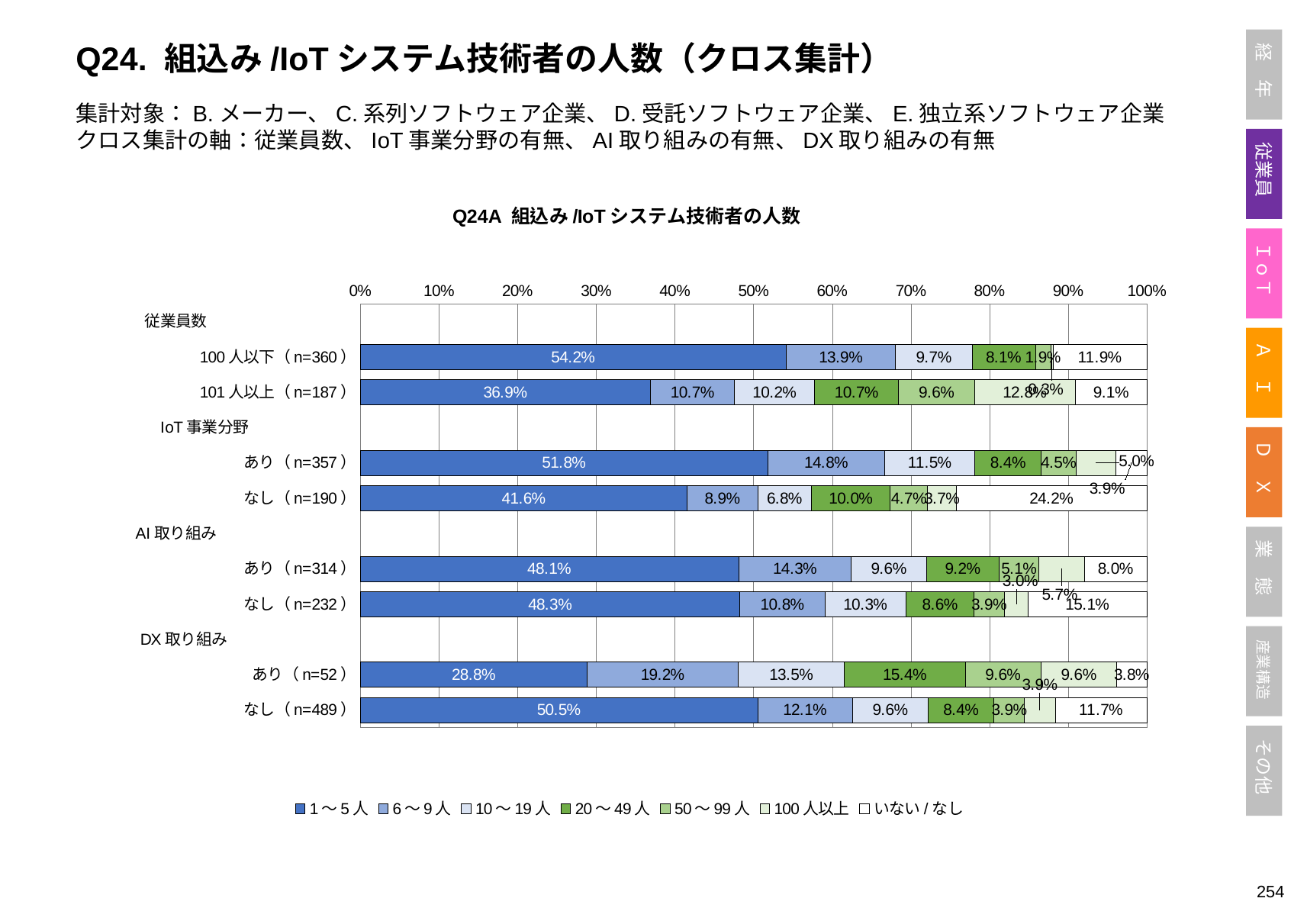

Q24. 組込み/IoTシステム技術者の人数（クロス集計）
集計対象：B.メーカー、C.系列ソフトウェア企業、D.受託ソフトウェア企業、E.独立系ソフトウェア企業
クロス集計の軸：従業員数、IoT事業分野の有無、AI取り組みの有無、DX取り組みの有無

### Chart: Q24A 組込み/IoTシステム技術者の人数

| Category | 1～5人 | 6～9人 | 10～19人 | 20～49人 | 50～99人 | 100人以上 | いない/なし |
|---|---|---|---|---|---|---|---|
| 従業員数　　  　　　　　　　 | None | None | None | None | None | None | None |
| 100人以下（n=360） | 0.5416666666666666 | 0.1388888888888889 | 0.09722222222222222 | 0.08055555555555556 | 0.019444444444444445 | 0.002777777777777778 | 0.11944444444444445 |
| 101人以上（n=187） | 0.3689839572192513 | 0.10695187165775401 | 0.10160427807486631 | 0.10695187165775401 | 0.0962566844919786 | 0.12834224598930483 | 0.09090909090909091 |
| IoT事業分野　　　　  　　  | None | None | None | None | None | None | None |
| あり（n=357） | 0.5182072829131653 | 0.1484593837535014 | 0.11484593837535013 | 0.08403361344537816 | 0.04481792717086835 | 0.05042016806722689 | 0.0392156862745098 |
| なし（n=190） | 0.41578947368421054 | 0.08947368421052632 | 0.06842105263157895 | 0.1 | 0.04736842105263158 | 0.03684210526315789 | 0.24210526315789474 |
| AI取り組み　　　　　　　　　 | None | None | None | None | None | None | None |
| あり（n=314） | 0.48089171974522293 | 0.14331210191082802 | 0.09554140127388536 | 0.09235668789808917 | 0.050955414012738856 | 0.05732484076433121 | 0.07961783439490445 |
| なし（n=232） | 0.4827586206896552 | 0.10775862068965517 | 0.10344827586206896 | 0.08620689655172414 | 0.03879310344827586 | 0.03017241379310345 | 0.15086206896551724 |
| DX取り組み　　　　　　　　  | None | None | None | None | None | None | None |
| あり（n=52） | 0.28846153846153844 | 0.19230769230769232 | 0.1346153846153846 | 0.15384615384615385 | 0.09615384615384616 | 0.09615384615384616 | 0.038461538461538464 |
| なし（n=489） | 0.5051124744376279 | 0.12065439672801637 | 0.09611451942740286 | 0.08384458077709611 | 0.03885480572597137 | 0.03885480572597137 | 0.1165644171779141 |
254